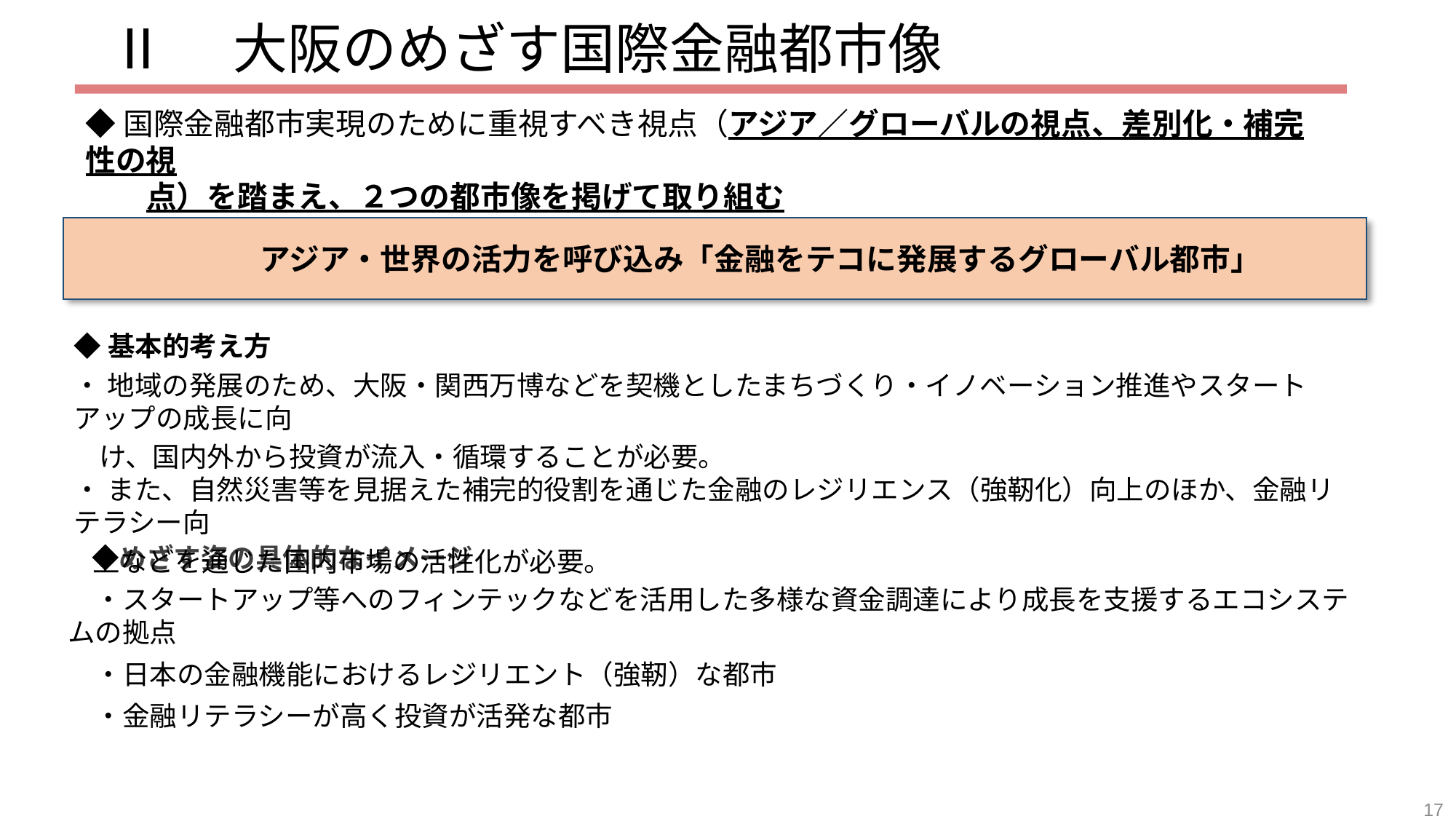

Ⅱ　大阪のめざす国際金融都市像
◆国際金融都市実現のために重視すべき視点（アジア／グローバルの視点、差別化・補完性の視
　　点）を踏まえ、２つの都市像を掲げて取り組む
　　　アジア・世界の活力を呼び込み「金融をテコに発展するグローバル都市」
◆基本的考え方
・ 地域の発展のため、大阪・関西万博などを契機としたまちづくり・イノベーション推進やスタートアップの成長に向
   け、国内外から投資が流入・循環することが必要。
・ また、自然災害等を見据えた補完的役割を通じた金融のレジリエンス（強靭化）向上のほか、金融リテラシー向
  上などを通じた国内市場の活性化が必要。
　◆めざす姿の具体的なイメージ
　・スタートアップ等へのフィンテックなどを活用した多様な資金調達により成長を支援するエコシステムの拠点
　・日本の金融機能におけるレジリエント（強靭）な都市
　・金融リテラシーが高く投資が活発な都市

17